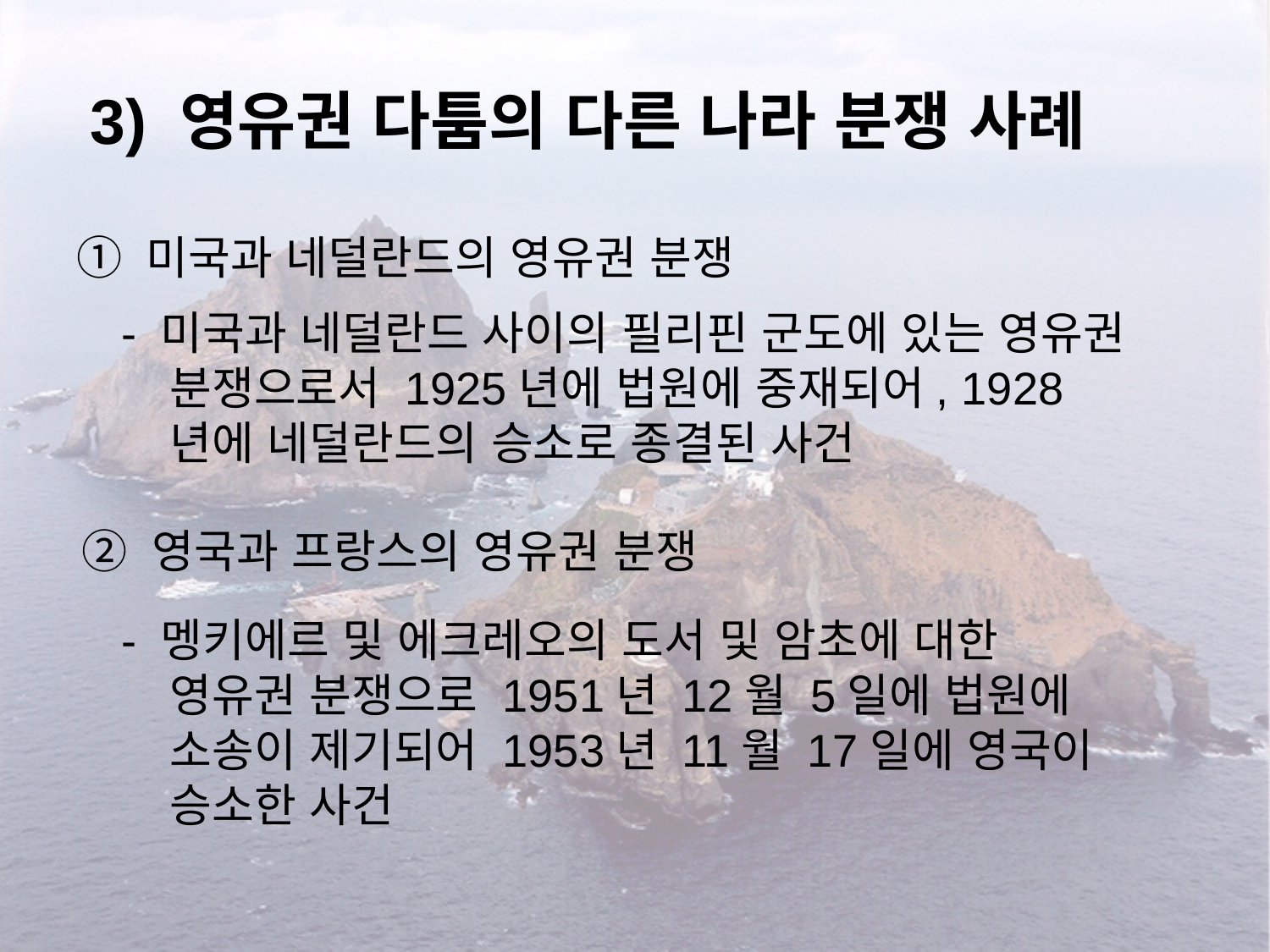

# 3) 영유권 다툼의 다른 나라 분쟁 사례
① 미국과 네덜란드의 영유권 분쟁
- 미국과 네덜란드 사이의 필리핀 군도에 있는 영유권 분쟁으로서 1925년에 법원에 중재되어, 1928년에 네덜란드의 승소로 종결된 사건
② 영국과 프랑스의 영유권 분쟁
- 멩키에르 및 에크레오의 도서 및 암초에 대한 영유권 분쟁으로 1951년 12월 5일에 법원에 소송이 제기되어 1953년 11월 17일에 영국이 승소한 사건